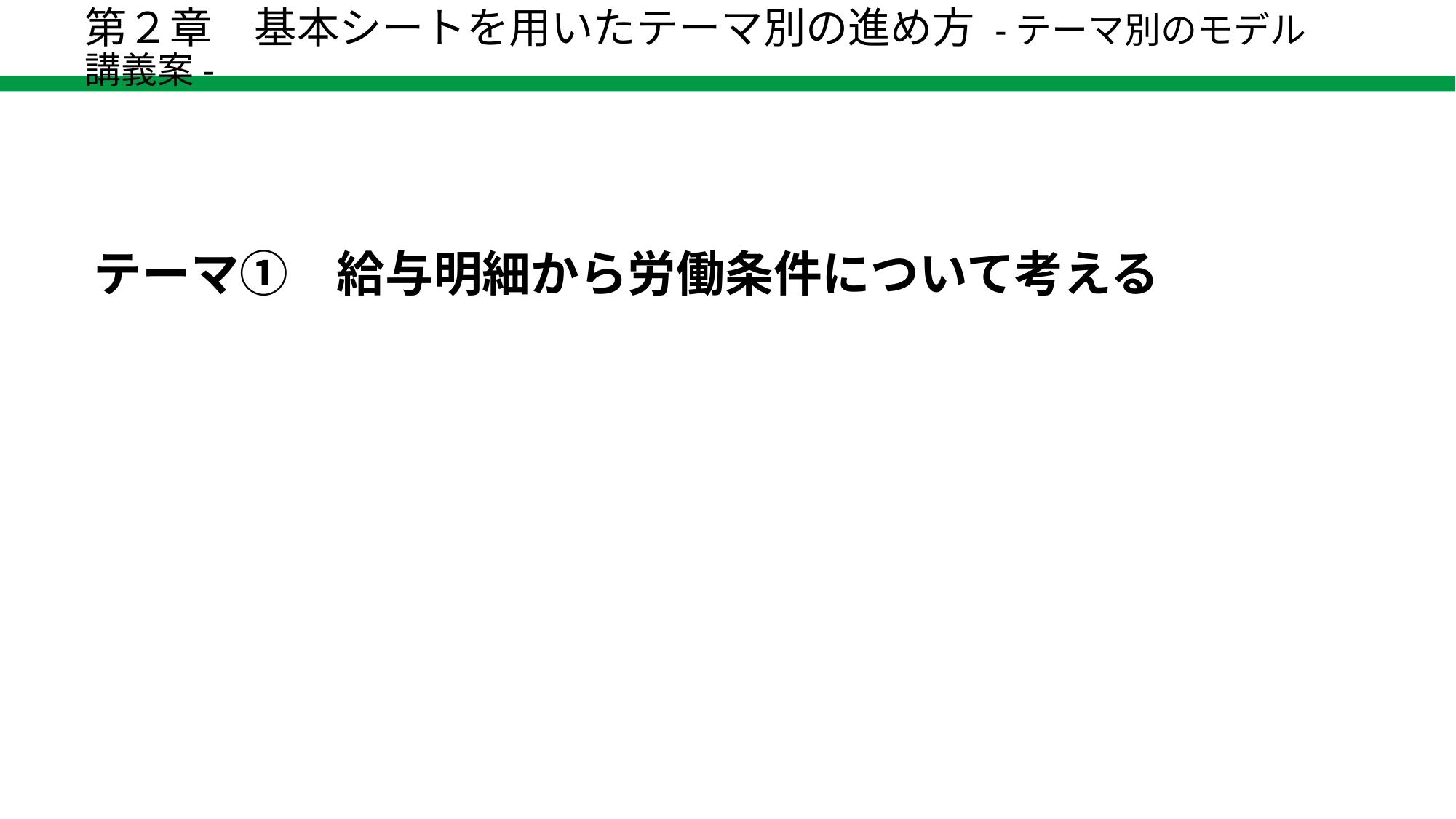

第２章　基本シートを用いたテーマ別の進め方 -テーマ別のモデル講義案-

テーマ①　給与明細から労働条件について考える